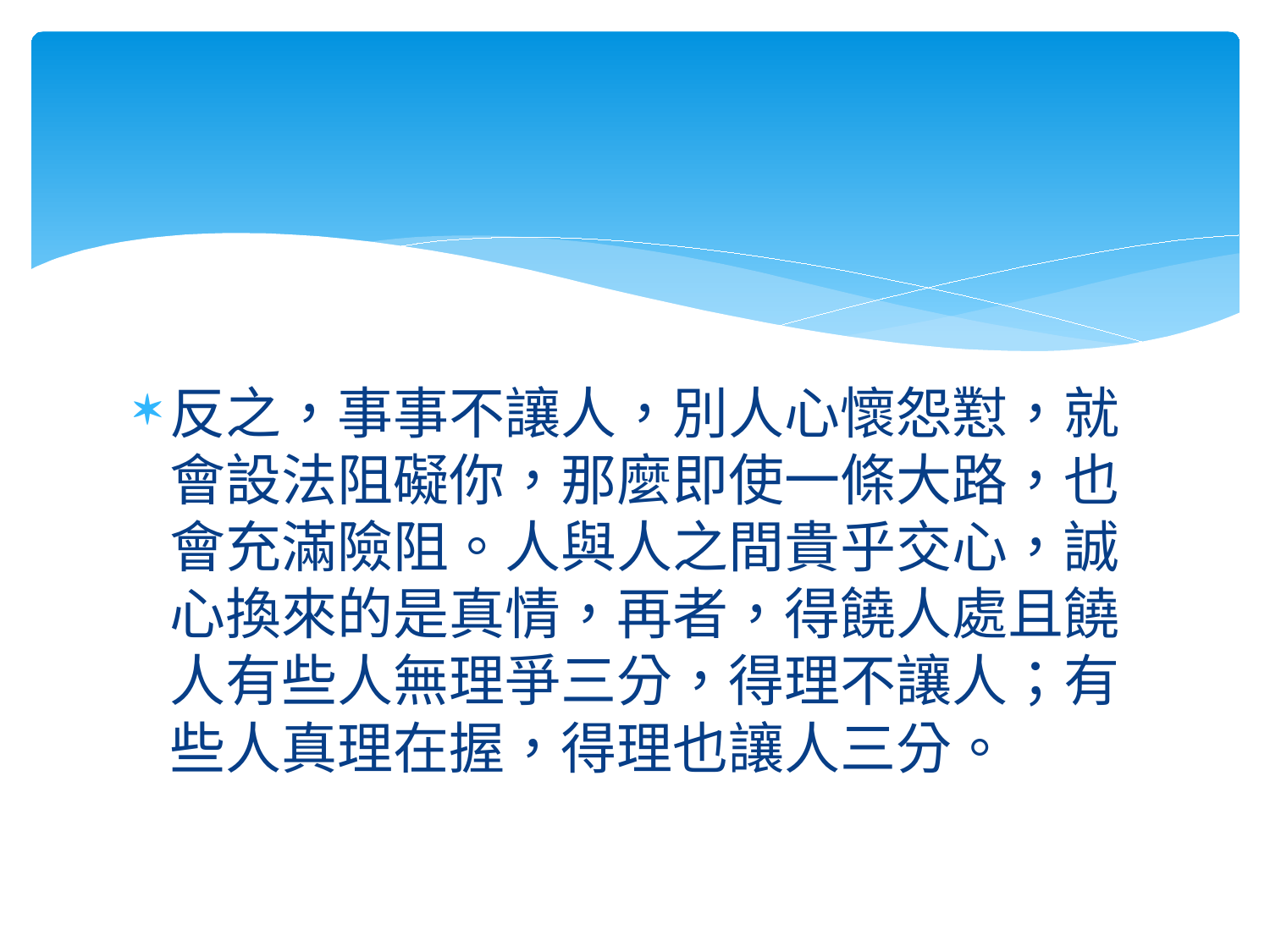

#
反之，事事不讓人，別人心懷怨懟，就會設法阻礙你，那麼即使一條大路，也會充滿險阻。人與人之間貴乎交心，誠心換來的是真情，再者，得饒人處且饒人有些人無理爭三分，得理不讓人；有些人真理在握，得理也讓人三分。